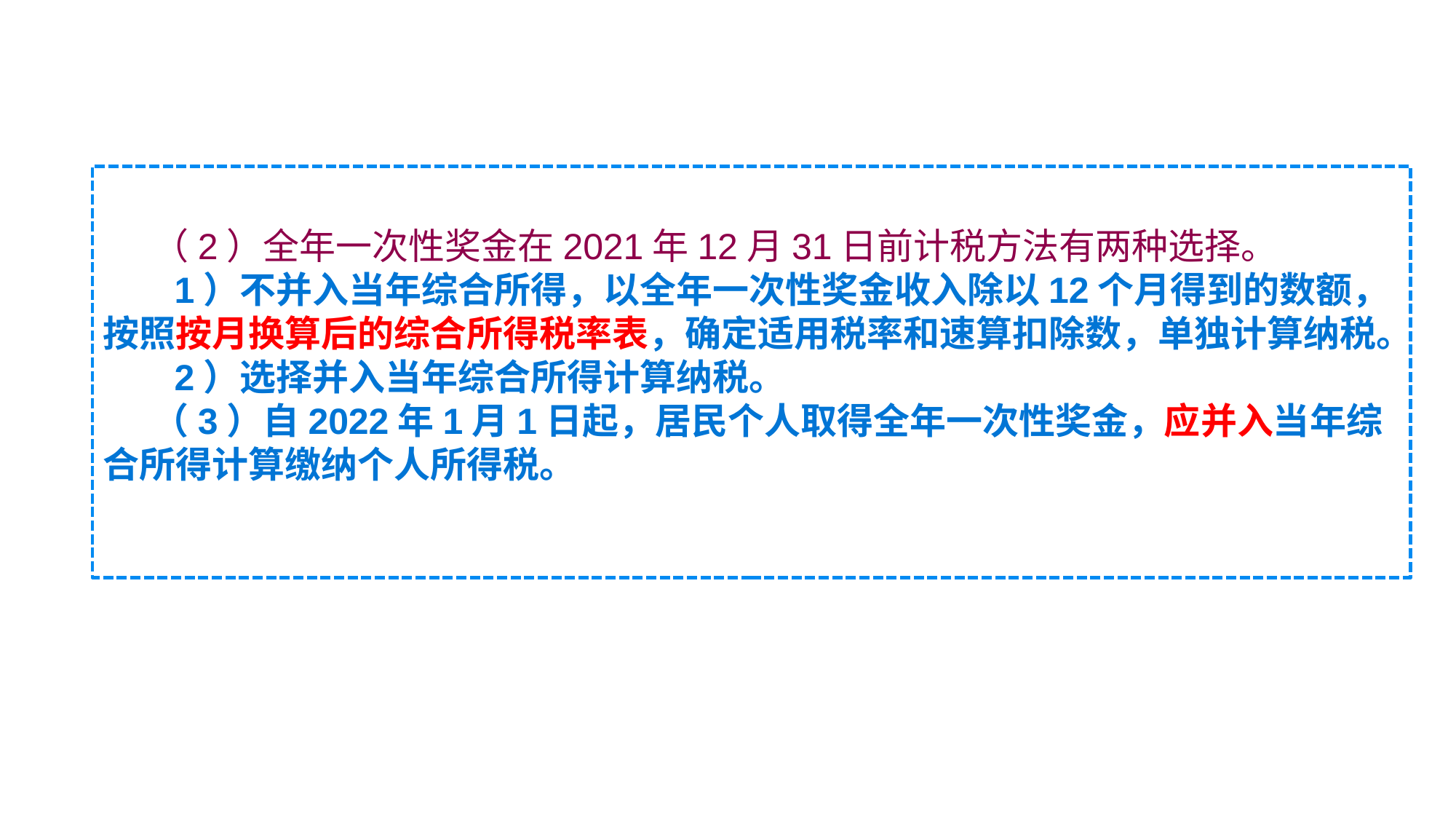

（2）全年一次性奖金在2021年12月31日前计税方法有两种选择。
       1）不并入当年综合所得，以全年一次性奖金收入除以12个月得到的数额，按照按月换算后的综合所得税率表，确定适用税率和速算扣除数，单独计算纳税。
       2）选择并入当年综合所得计算纳税。
     （3）自2022年1月1日起，居民个人取得全年一次性奖金，应并入当年综合所得计算缴纳个人所得税。

02
01